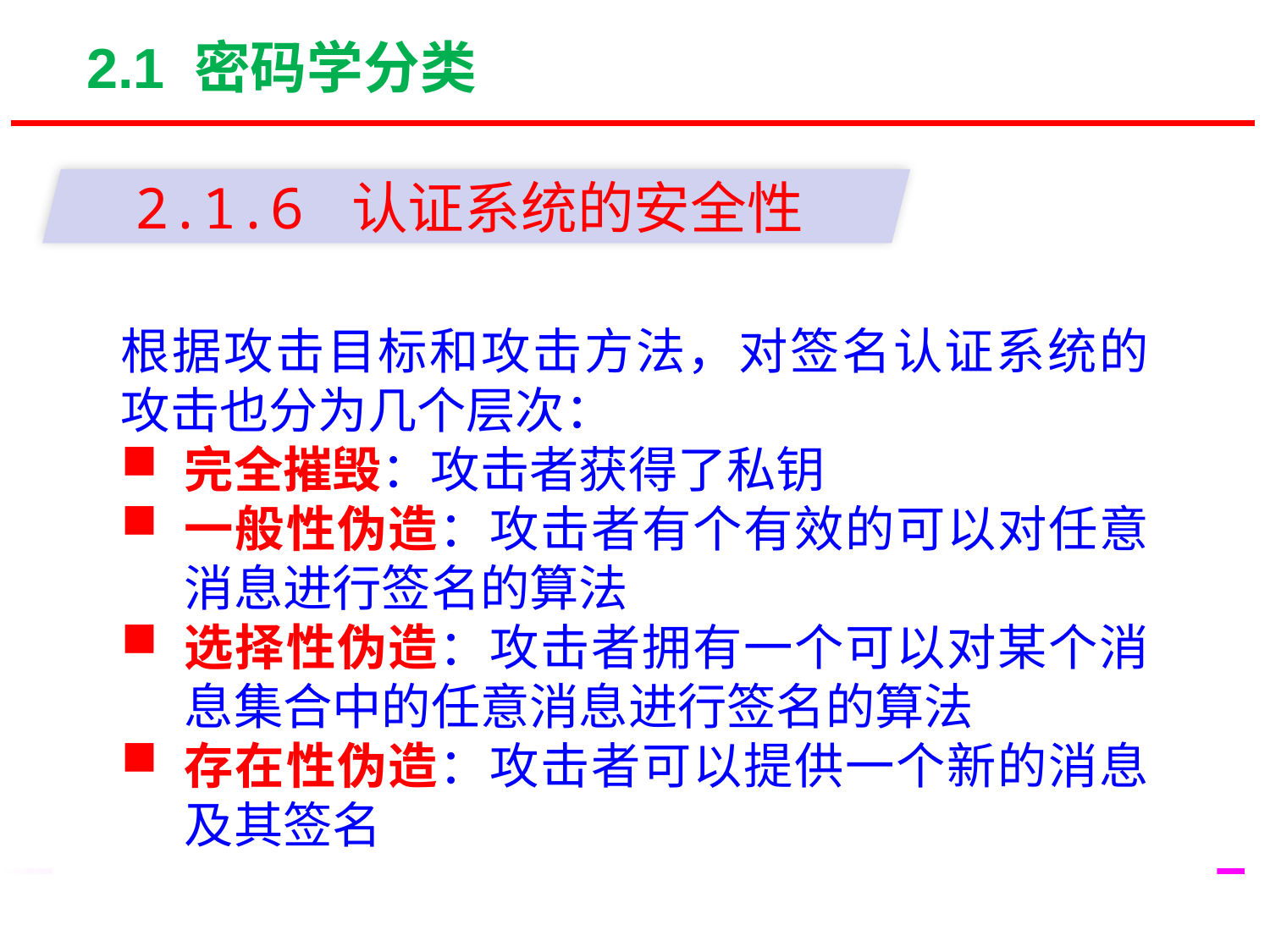

2.1 密码学分类
2.1.6 认证系统的安全性
根据攻击目标和攻击方法，对签名认证系统的攻击也分为几个层次：
完全摧毁：攻击者获得了私钥
一般性伪造：攻击者有个有效的可以对任意消息进行签名的算法
选择性伪造：攻击者拥有一个可以对某个消息集合中的任意消息进行签名的算法
存在性伪造：攻击者可以提供一个新的消息及其签名